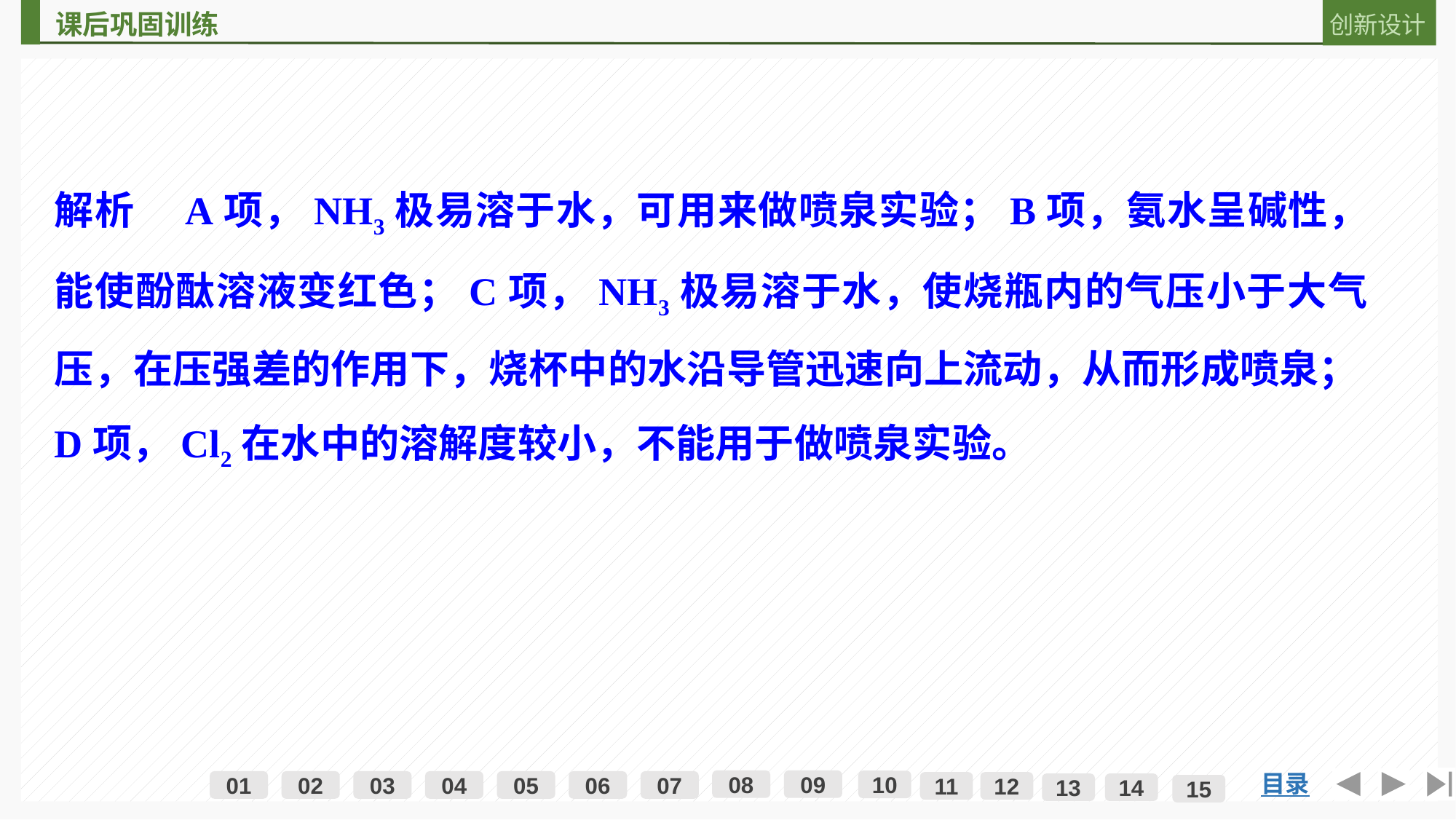

解析　A项，NH3极易溶于水，可用来做喷泉实验；B项，氨水呈碱性，能使酚酞溶液变红色；C项，NH3极易溶于水，使烧瓶内的气压小于大气压，在压强差的作用下，烧杯中的水沿导管迅速向上流动，从而形成喷泉；D项，Cl2在水中的溶解度较小，不能用于做喷泉实验。